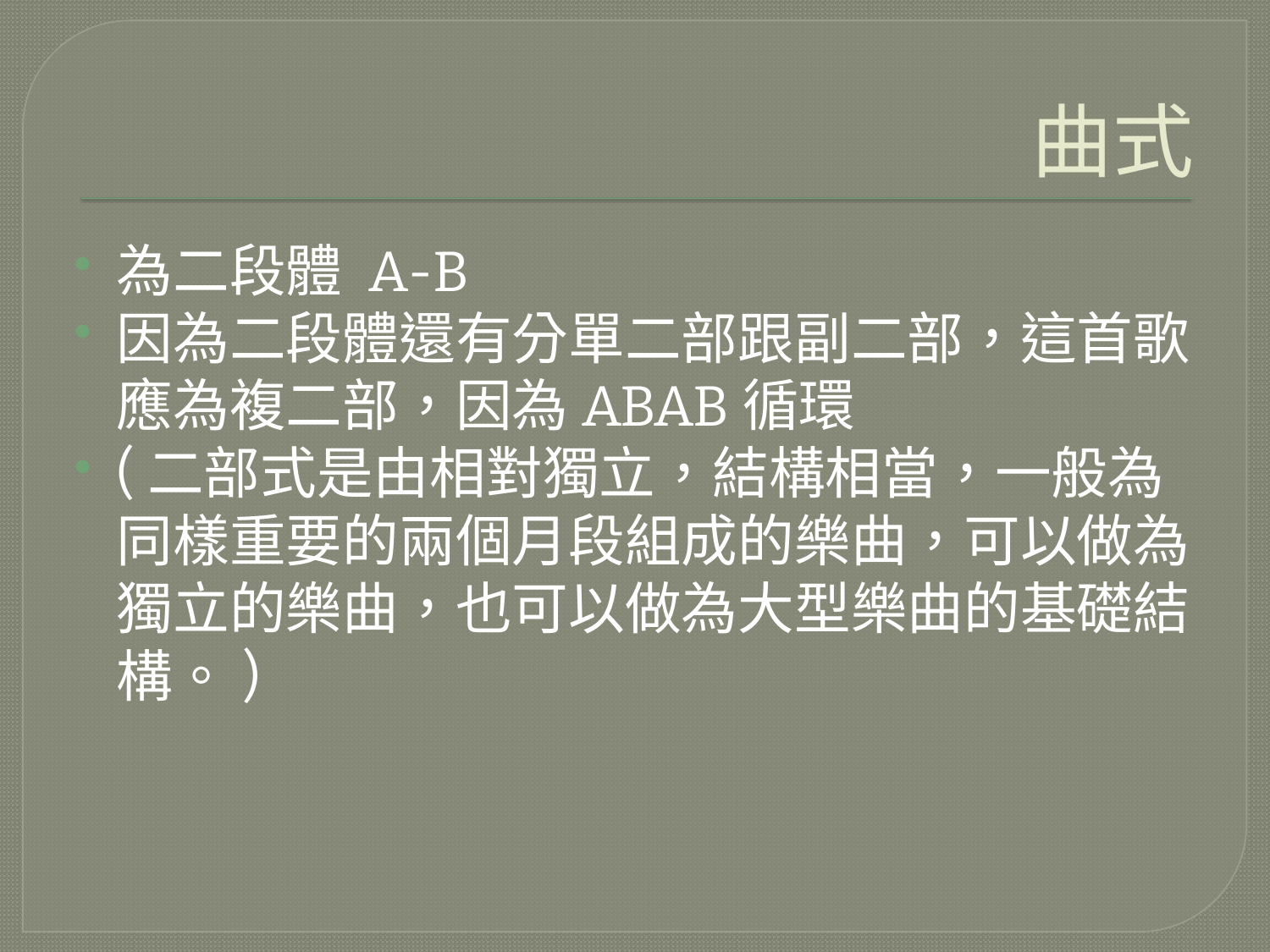

# 曲式
為二段體 A-B
因為二段體還有分單二部跟副二部，這首歌應為複二部，因為ABAB循環
(二部式是由相對獨立，結構相當，一般為同樣重要的兩個月段組成的樂曲，可以做為獨立的樂曲，也可以做為大型樂曲的基礎結構。)